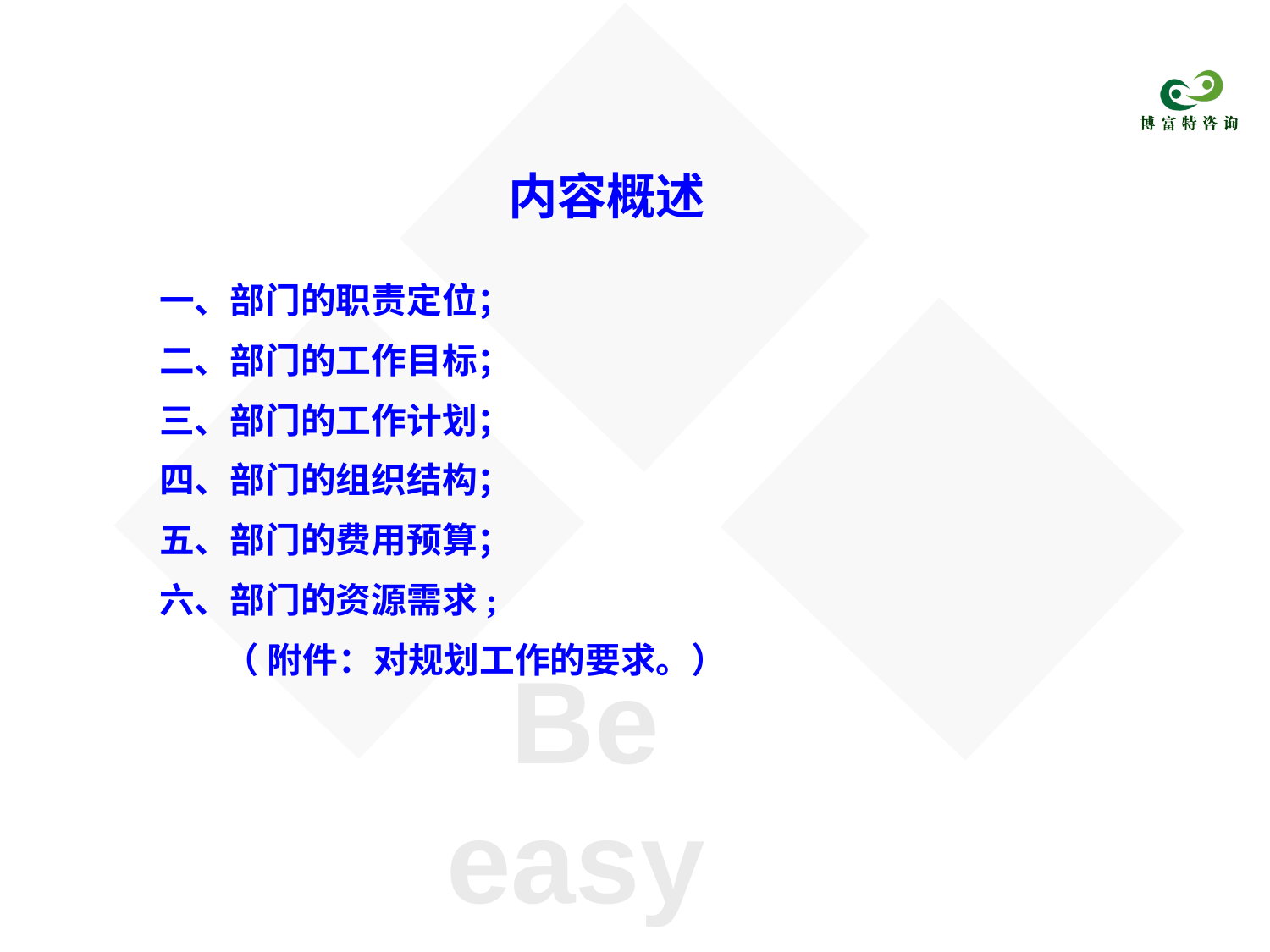

内容概述
一、部门的职责定位；
二、部门的工作目标；
三、部门的工作计划；
四、部门的组织结构；
五、部门的费用预算；
六、部门的资源需求;
       （ 附件：对规划工作的要求。）